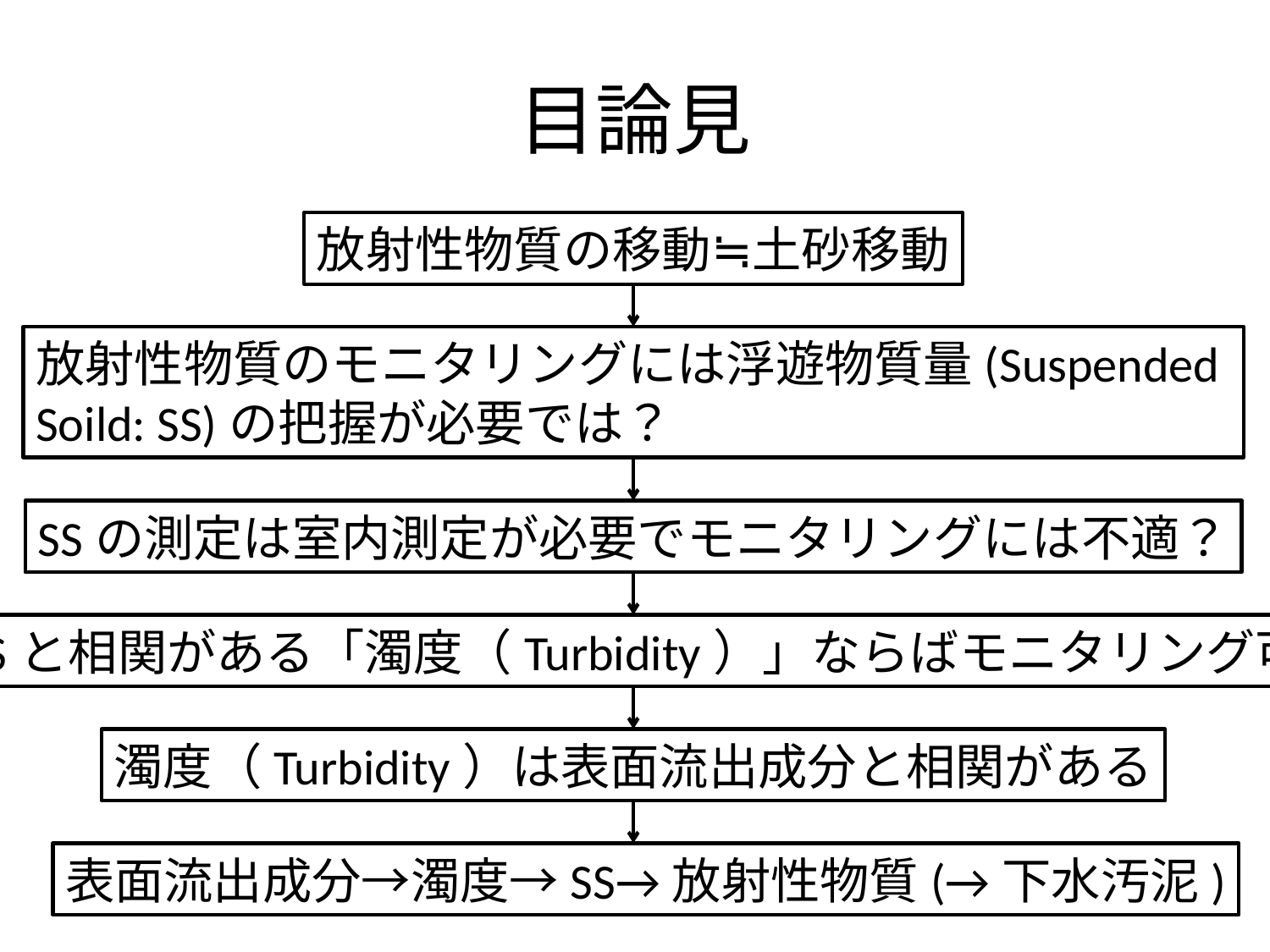

# 目論見
放射性物質の移動≒土砂移動
放射性物質のモニタリングには浮遊物質量(Suspended
Soild: SS)の把握が必要では？
SSの測定は室内測定が必要でモニタリングには不適？
SSと相関がある「濁度（Turbidity）」ならばモニタリング可
濁度（Turbidity）は表面流出成分と相関がある
表面流出成分→濁度→SS→放射性物質(→下水汚泥)